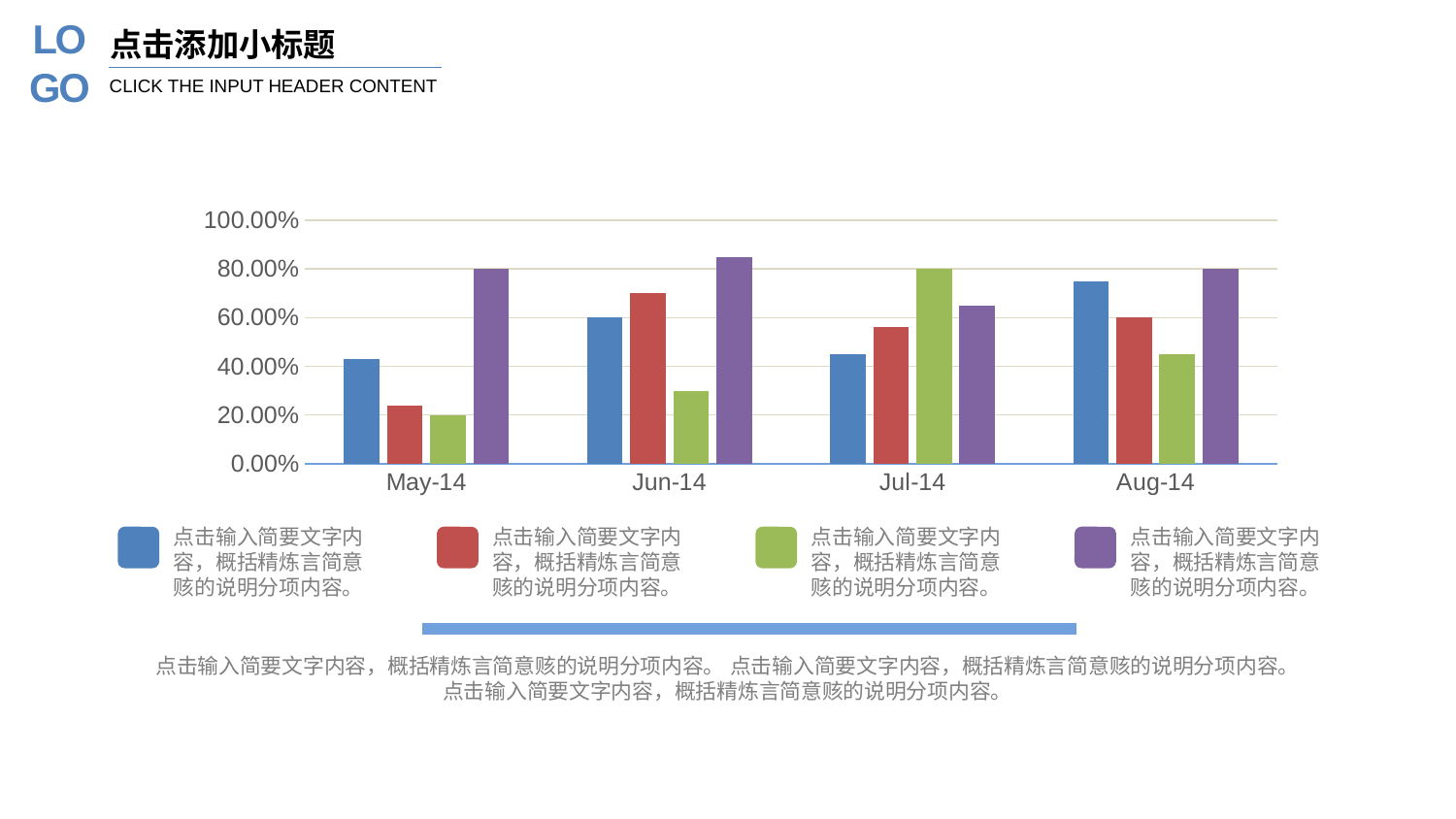

点击添加小标题
CLICK THE INPUT HEADER CONTENT

### Chart

| Category | Series 1 | Series 2 | Series 3 | Series 4 |
|---|---|---|---|---|
| 41760 | 0.43 | 0.24 | 0.2 | 0.8 |
| 41791 | 0.6 | 0.7 | 0.3 | 0.85 |
| 41821 | 0.45 | 0.56 | 0.8 | 0.65 |
| 41852 | 0.75 | 0.6 | 0.45 | 0.8 |
点击输入简要文字内容，概括精炼言简意赅的说明分项内容。
点击输入简要文字内容，概括精炼言简意赅的说明分项内容。
点击输入简要文字内容，概括精炼言简意赅的说明分项内容。
点击输入简要文字内容，概括精炼言简意赅的说明分项内容。

点击输入简要文字内容，概括精炼言简意赅的说明分项内容。 点击输入简要文字内容，概括精炼言简意赅的说明分项内容。点击输入简要文字内容，概括精炼言简意赅的说明分项内容。